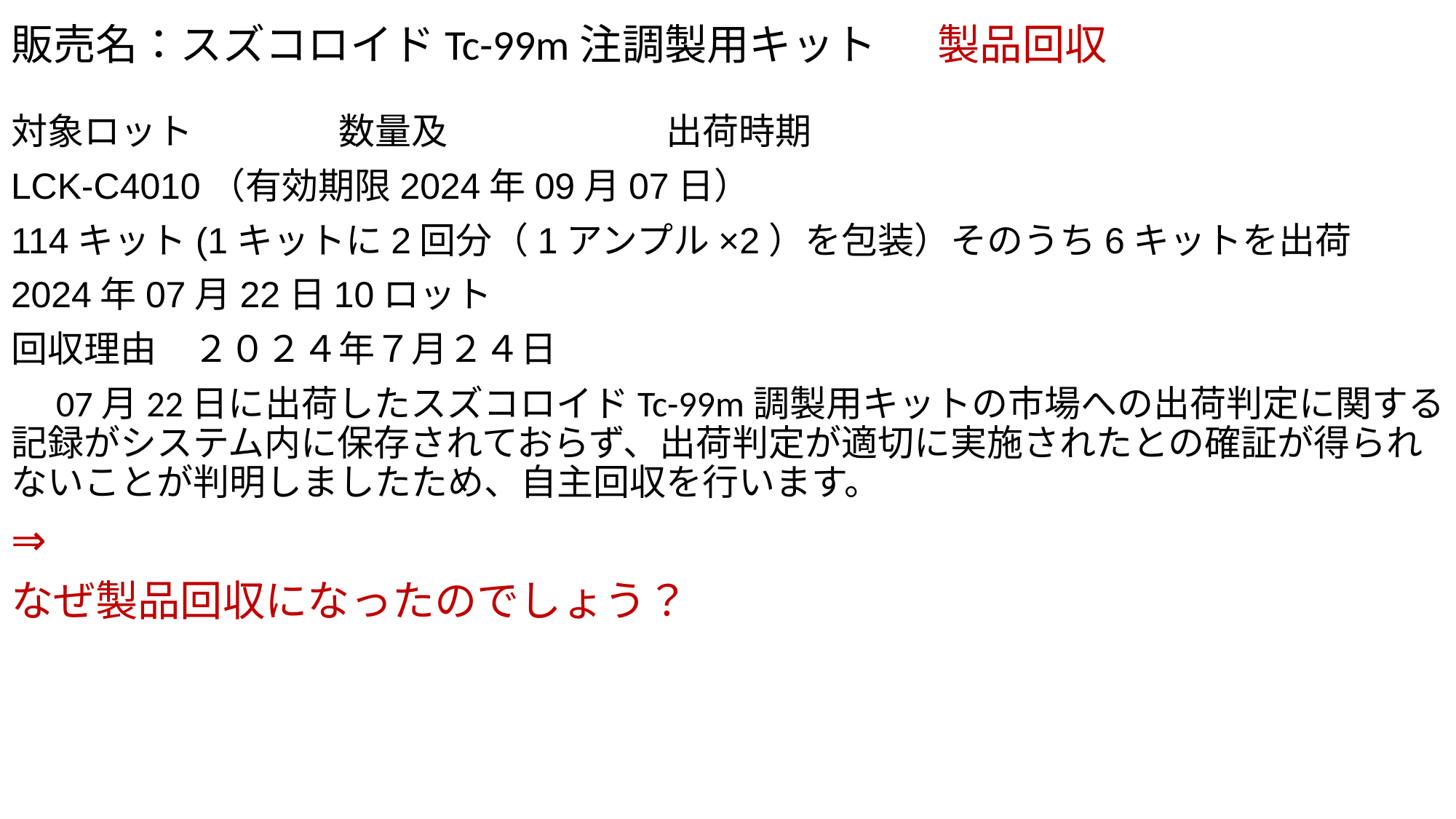

# 販売名：スズコロイドTc-99m注調製用キット 　 製品回収
対象ロット　　　　数量及　　　　　　出荷時期
LCK-C4010（有効期限2024年09月07日）
114キット(1キットに2回分（1アンプル×2）を包装）そのうち6キットを出荷
2024年07月22日10ロット
回収理由　２０２４年７月２４日
　07月22日に出荷したスズコロイドTc-99m調製用キットの市場への出荷判定に関する記録がシステム内に保存されておらず、出荷判定が適切に実施されたとの確証が得られないことが判明しましたため、自主回収を行います。
⇒
なぜ製品回収になったのでしょう？